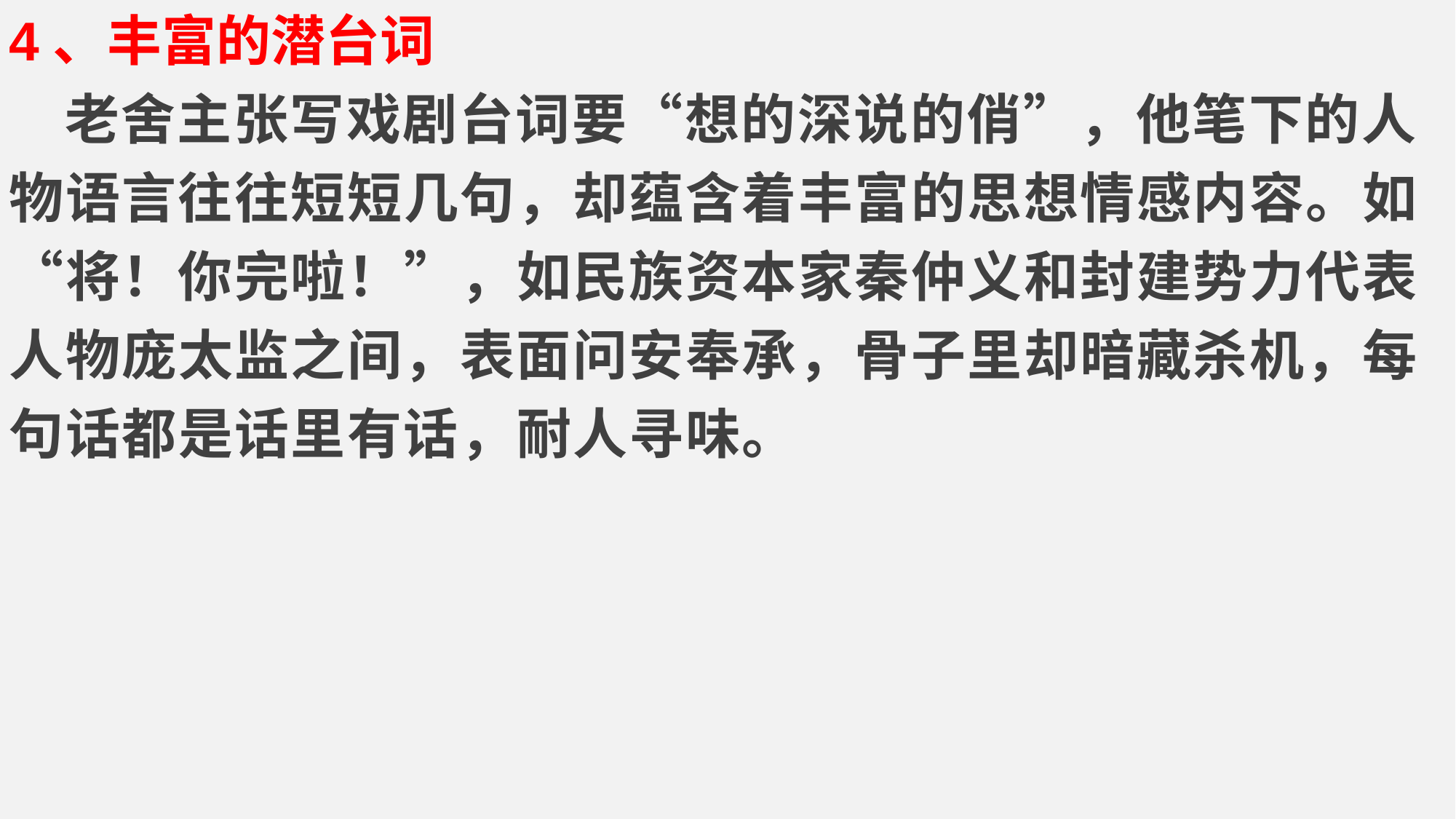

4、丰富的潜台词
   老舍主张写戏剧台词要“想的深说的俏”，他笔下的人物语言往往短短几句，却蕴含着丰富的思想情感内容。如“将！你完啦！”，如民族资本家秦仲义和封建势力代表人物庞太监之间，表面问安奉承，骨子里却暗藏杀机，每句话都是话里有话，耐人寻味。